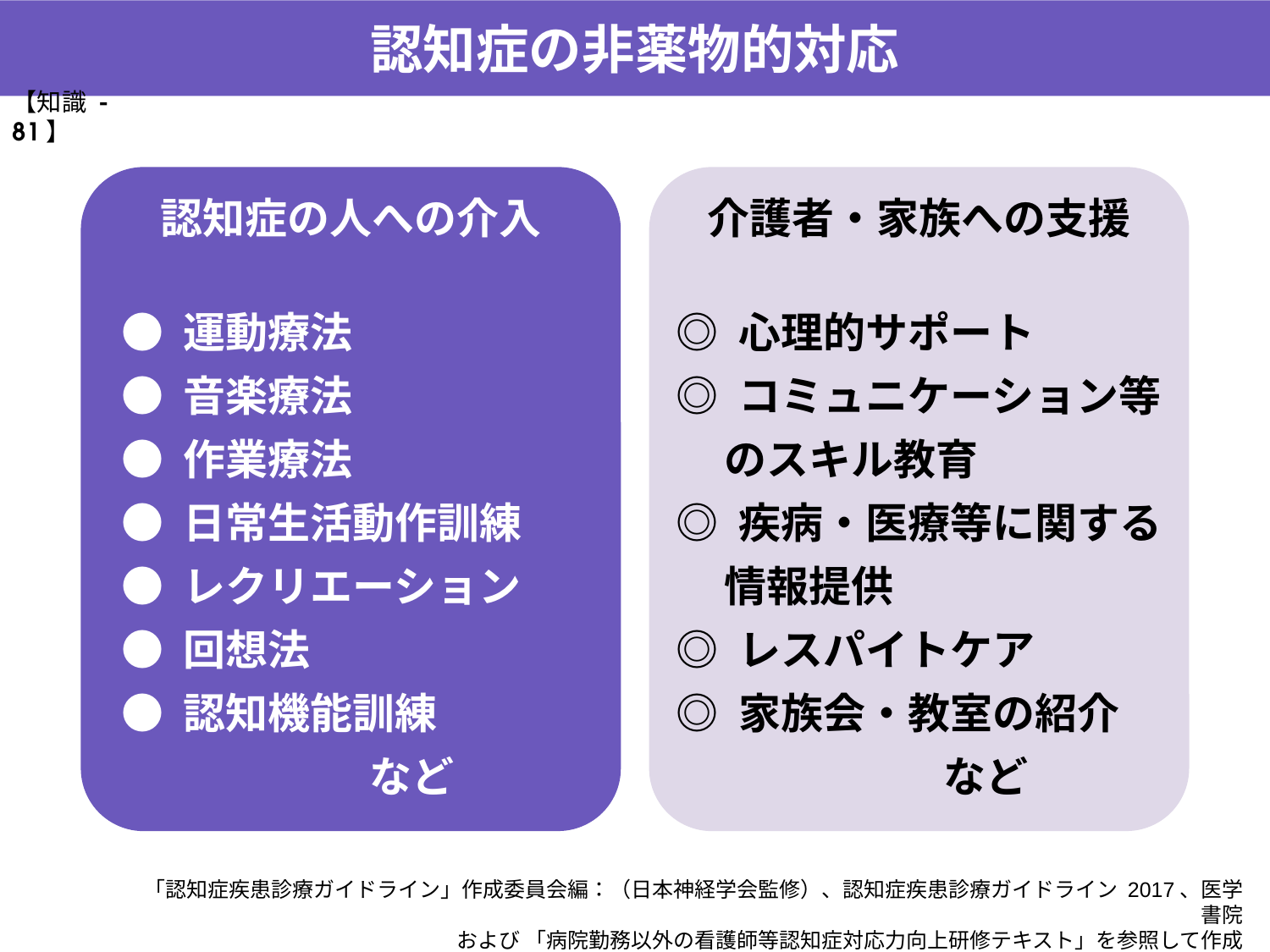

認知症の非薬物的対応
【知識 -81】
認知症の人への介入

 ● 運動療法
 ● 音楽療法
 ● 作業療法
 ● 日常生活動作訓練
 ● レクリエーション
 ● 回想法
 ● 認知機能訓練
                          など
介護者・家族への支援

◎ 心理的サポート
◎ コミュニケーション等
    のスキル教育
◎ 疾病・医療等に関する
    情報提供
◎ レスパイトケア
◎ 家族会・教室の紹介
                           など
「認知症疾患診療ガイドライン」作成委員会編：（日本神経学会監修）、認知症疾患診療ガイドライン 2017、医学書院
および 「病院勤務以外の看護師等認知症対応力向上研修テキスト」を参照して作成